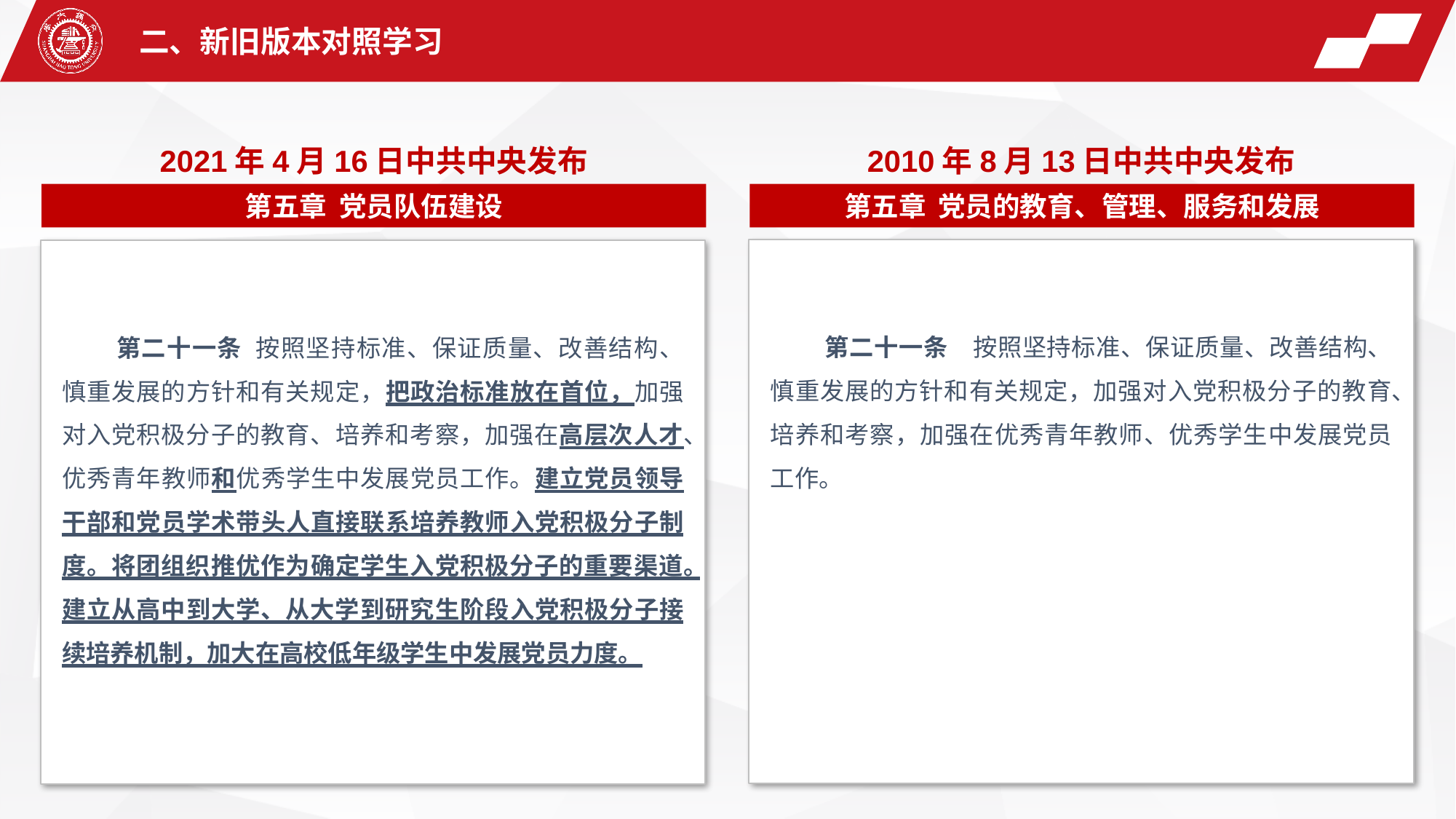

二、新旧版本对照学习
2021年4月16日中共中央发布
2010年8月13日中共中央发布
第五章  党员队伍建设
第五章  党员的教育、管理、服务和发展

第二十一条　按照坚持标准、保证质量、改善结构、慎重发展的方针和有关规定，加强对入党积极分子的教育、培养和考察，加强在优秀青年教师、优秀学生中发展党员工作。

第二十一条  按照坚持标准、保证质量、改善结构、慎重发展的方针和有关规定，把政治标准放在首位，加强对入党积极分子的教育、培养和考察，加强在高层次人才、优秀青年教师和优秀学生中发展党员工作。建立党员领导干部和党员学术带头人直接联系培养教师入党积极分子制度。将团组织推优作为确定学生入党积极分子的重要渠道。建立从高中到大学、从大学到研究生阶段入党积极分子接续培养机制，加大在高校低年级学生中发展党员力度。